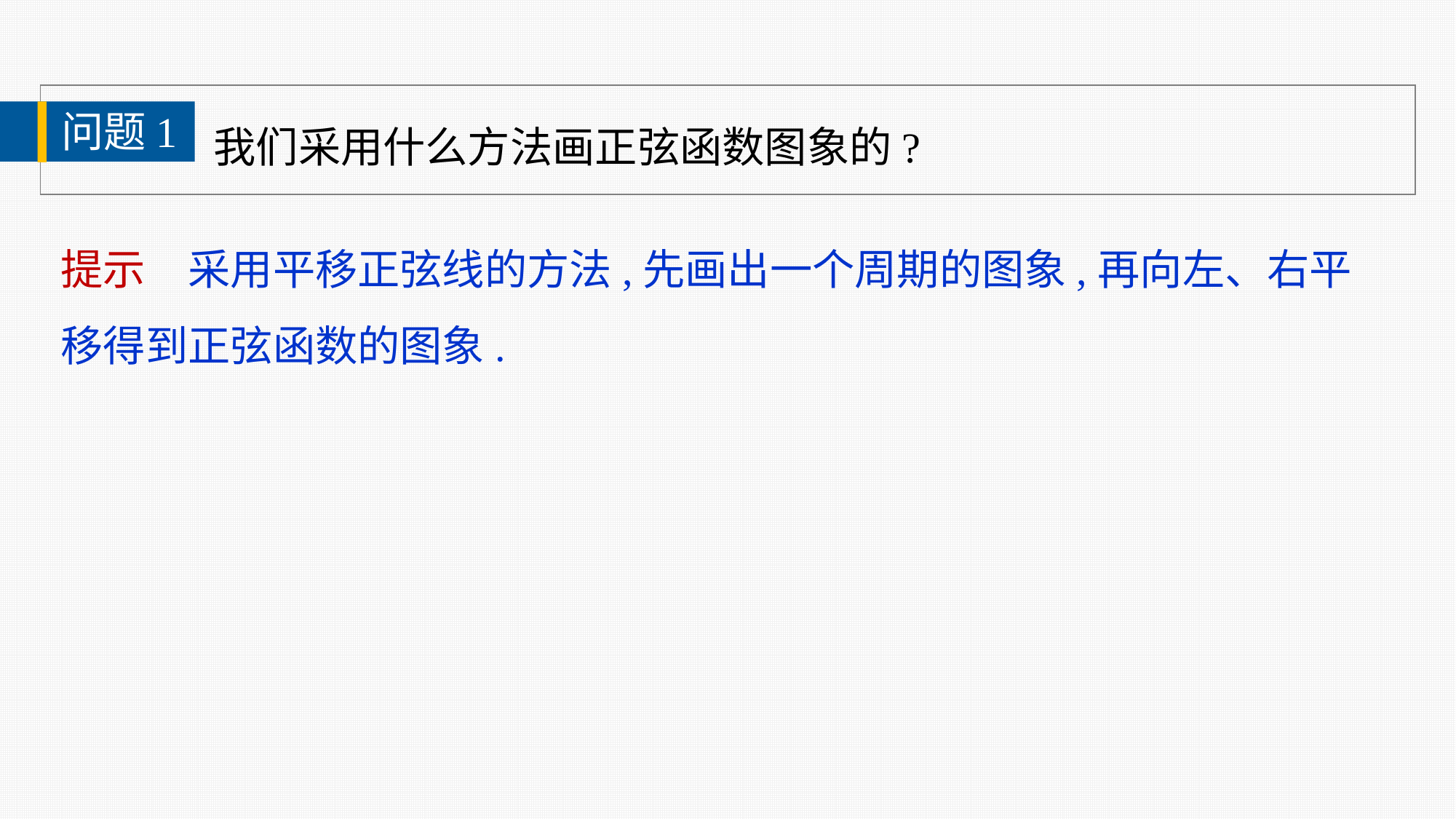

我们采用什么方法画正弦函数图象的?
问题1

提示　采用平移正弦线的方法,先画出一个周期的图象,再向左、右平移得到正弦函数的图象.